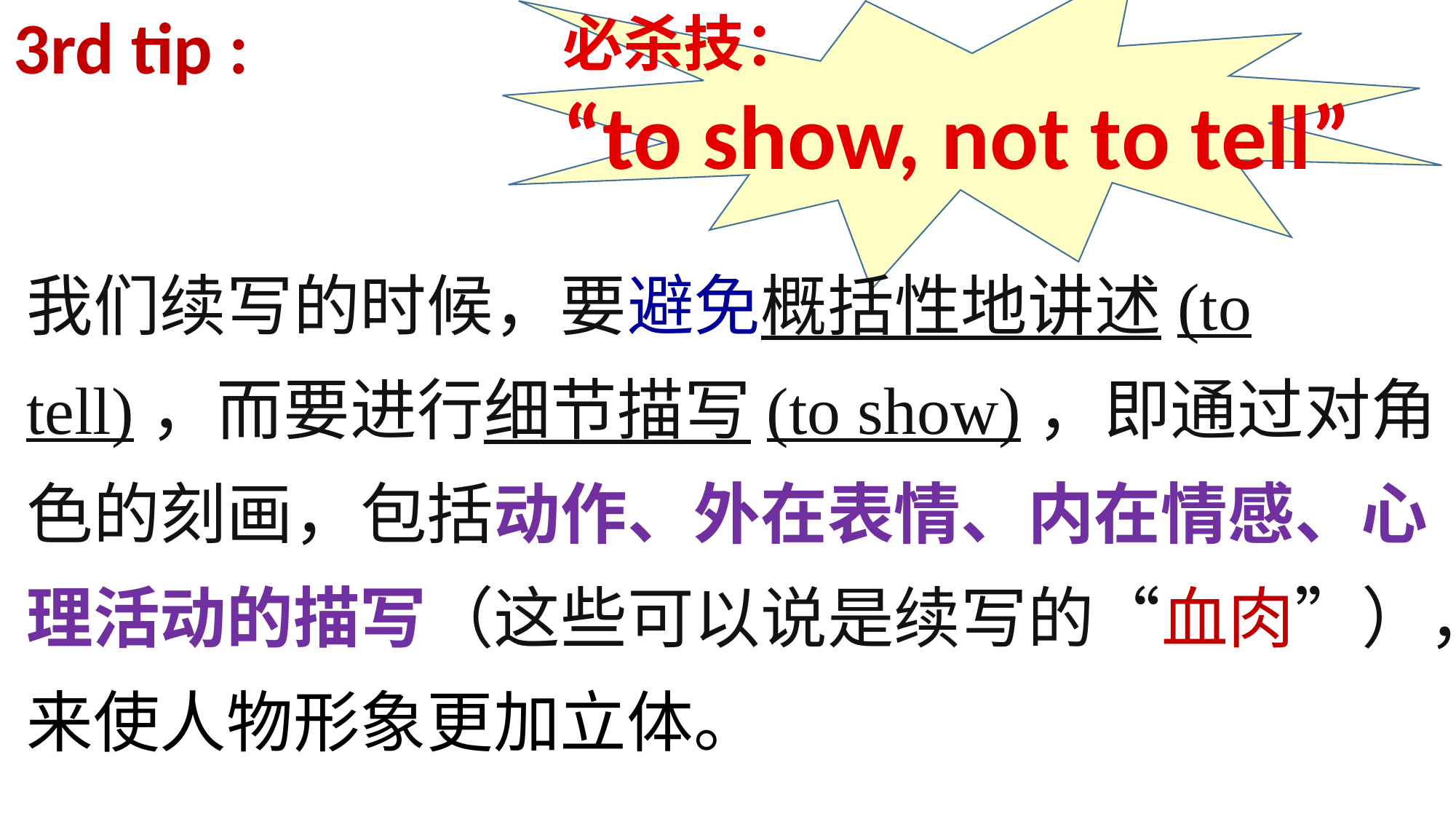

必杀技：
“to show, not to tell”

 3rd tip :
我们续写的时候，要避免概括性地讲述(to tell)，而要进行细节描写(to show)，即通过对角色的刻画，包括动作、外在表情、内在情感、心理活动的描写（这些可以说是续写的“血肉”），来使人物形象更加立体。